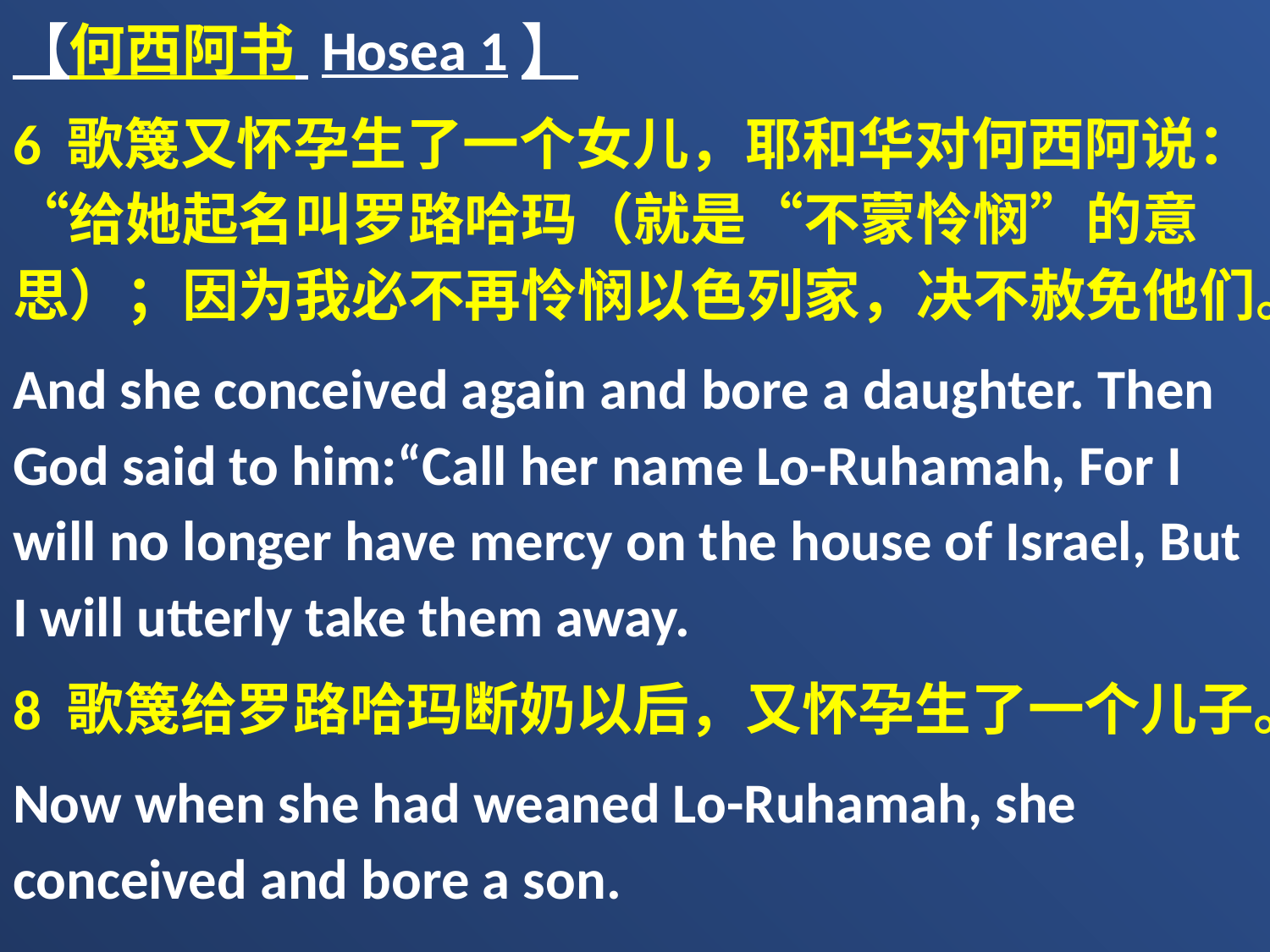

【何西阿书 Hosea 1】
6 歌篾又怀孕生了一个女儿，耶和华对何西阿说：“给她起名叫罗路哈玛（就是“不蒙怜悯”的意思）；因为我必不再怜悯以色列家，决不赦免他们。
And she conceived again and bore a daughter. Then God said to him:“Call her name Lo-Ruhamah, For I will no longer have mercy on the house of Israel, But I will utterly take them away.
8 歌篾给罗路哈玛断奶以后，又怀孕生了一个儿子。
Now when she had weaned Lo-Ruhamah, she conceived and bore a son.